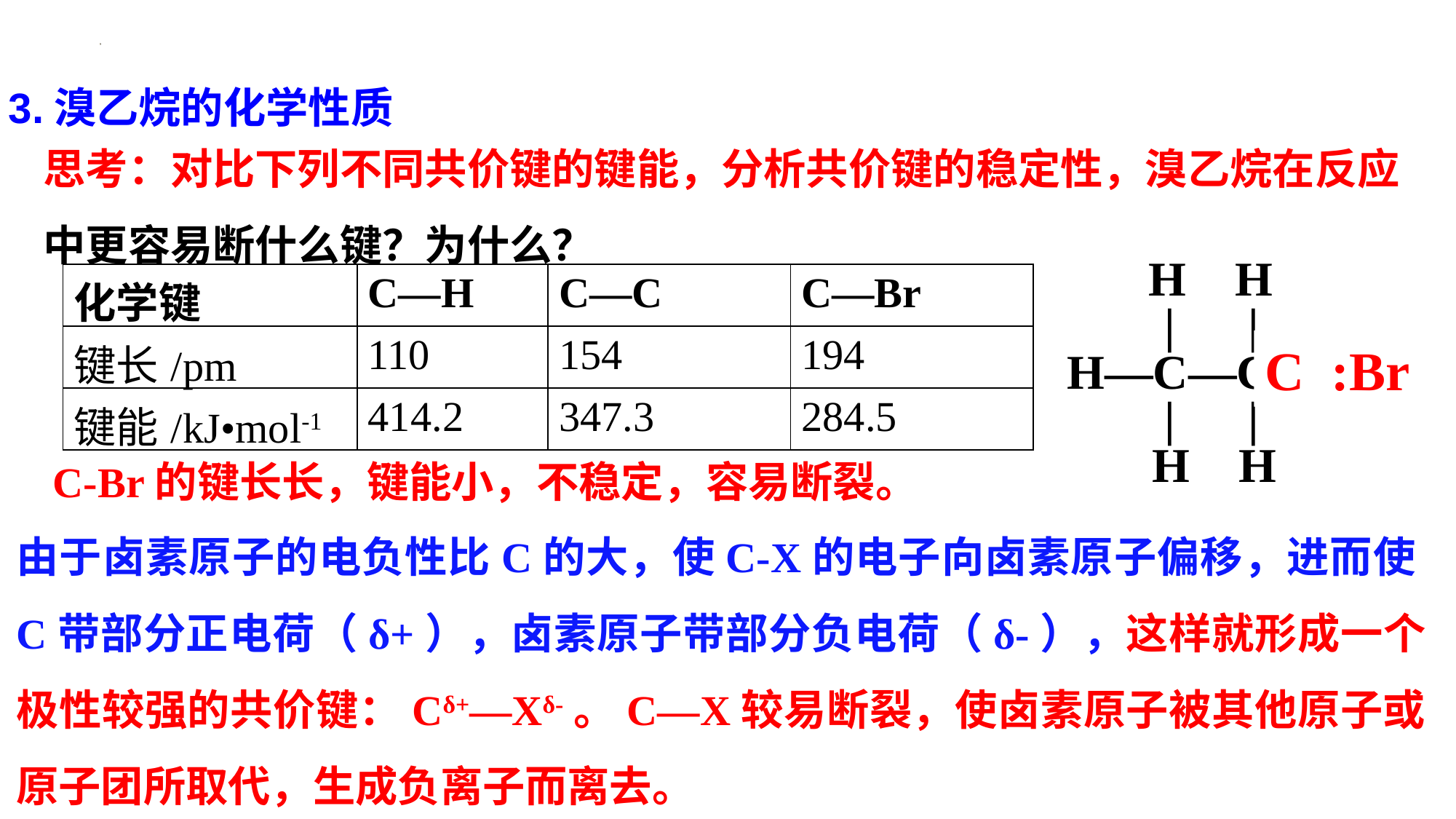

3.溴乙烷的化学性质
思考：对比下列不同共价键的键能，分析共价键的稳定性，溴乙烷在反应中更容易断什么键？为什么？
         H    H
        |      |
H—C—C—Br
        |      |
       H    H
| 化学键 | C—H | C—C | C—Br |
| --- | --- | --- | --- |
| 键长/pm | 110 | 154 | 194 |
| 键能/kJ•mol-1 | 414.2 | 347.3 | 284.5 |
C  :Br
C-Br的键长长，键能小，不稳定，容易断裂。
由于卤素原子的电负性比C的大，使C-X的电子向卤素原子偏移，进而使C带部分正电荷（δ+），卤素原子带部分负电荷（δ-），这样就形成一个极性较强的共价键：Cδ+—Xδ-。C—X较易断裂，使卤素原子被其他原子或原子团所取代，生成负离子而离去。